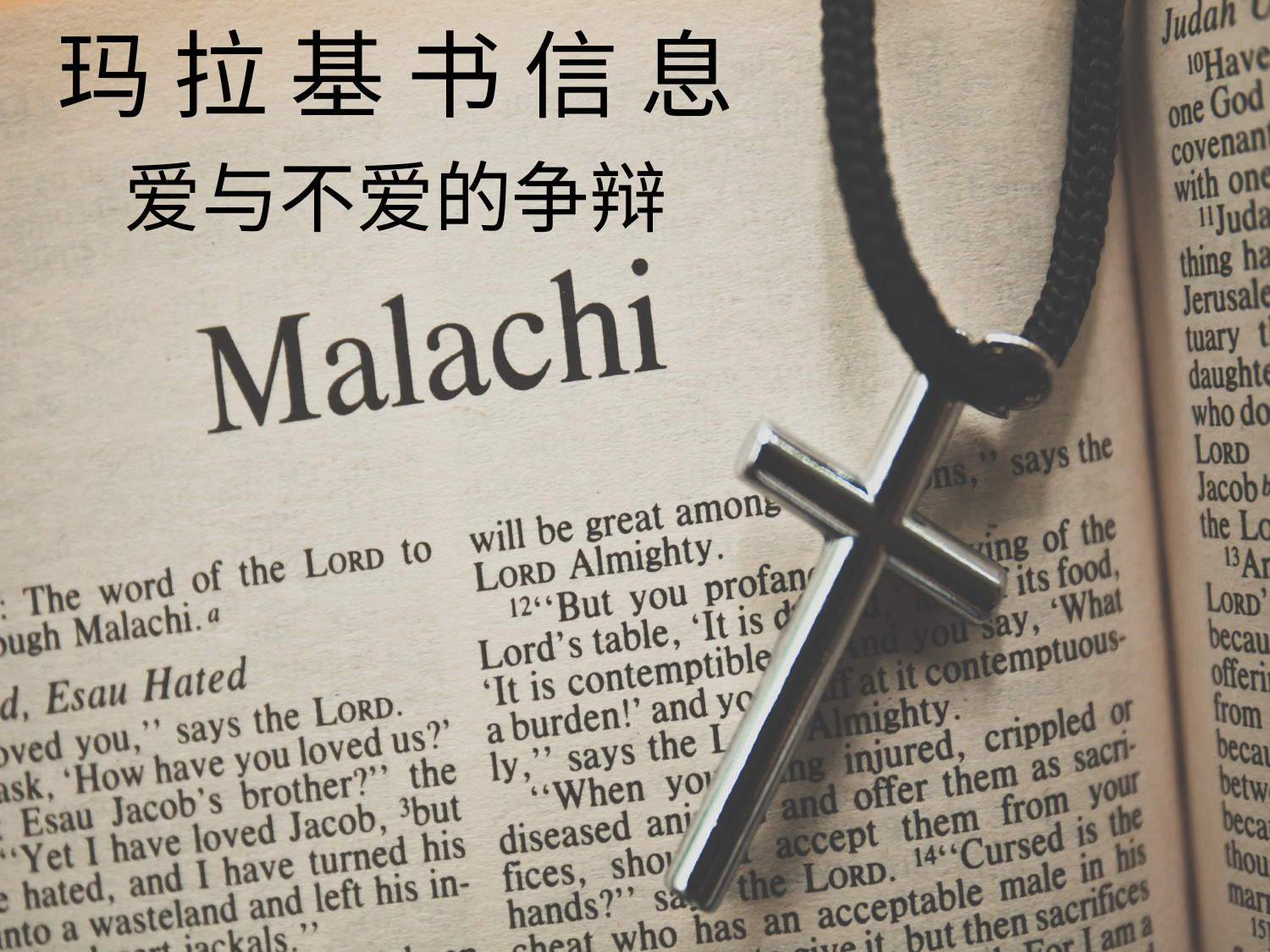

# 玛 拉 基 书 信 息
 爱与不爱的争辩